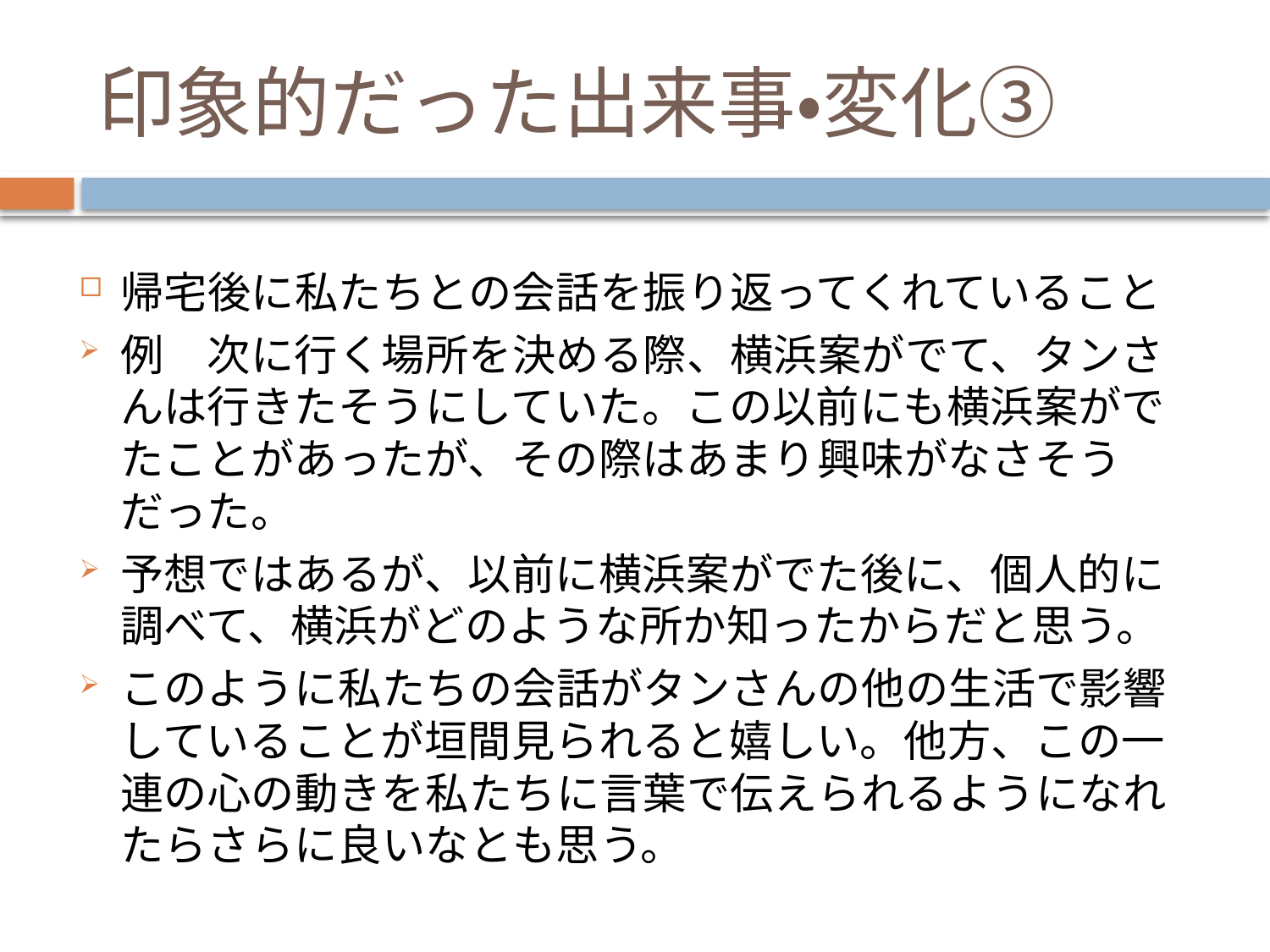

# 印象的だった出来事・変化③
帰宅後に私たちとの会話を振り返ってくれていること
例　次に行く場所を決める際、横浜案がでて、タンさんは行きたそうにしていた。この以前にも横浜案がでたことがあったが、その際はあまり興味がなさそうだった。
予想ではあるが、以前に横浜案がでた後に、個人的に調べて、横浜がどのような所か知ったからだと思う。
このように私たちの会話がタンさんの他の生活で影響していることが垣間見られると嬉しい。他方、この一連の心の動きを私たちに言葉で伝えられるようになれたらさらに良いなとも思う。